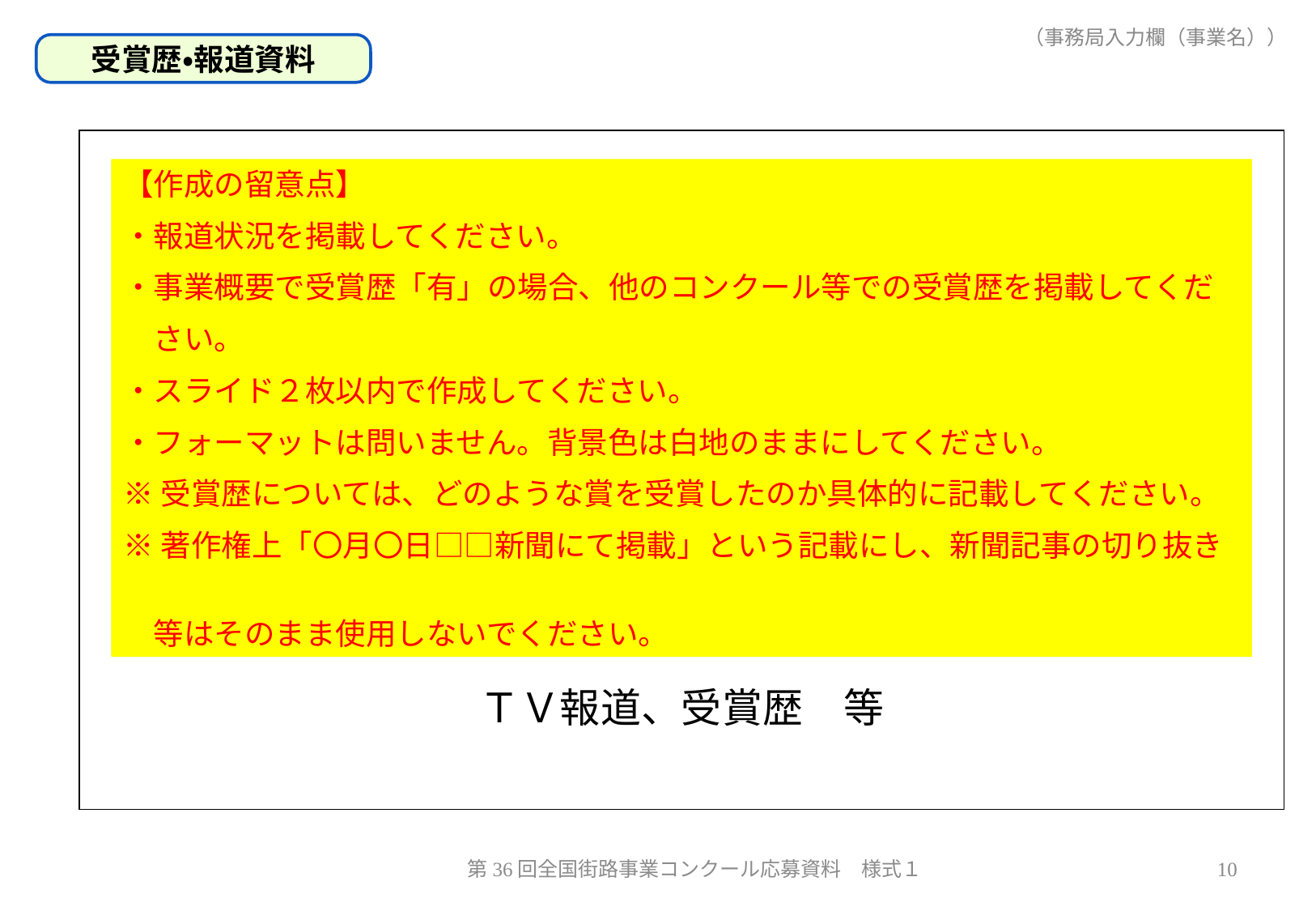

（事務局入力欄（事業名））
受賞歴・報道資料

ＴＶ報道、受賞歴　等
【作成の留意点】
・報道状況を掲載してください。
・事業概要で受賞歴「有」の場合、他のコンクール等での受賞歴を掲載してくだ
　さい。
・スライド２枚以内で作成してください。
・フォーマットは問いません。背景色は白地のままにしてください。
※受賞歴については、どのような賞を受賞したのか具体的に記載してください。
※著作権上「〇月〇日□□新聞にて掲載」という記載にし、新聞記事の切り抜き
　等はそのまま使用しないでください。
第36回全国街路事業コンクール応募資料　様式１
10